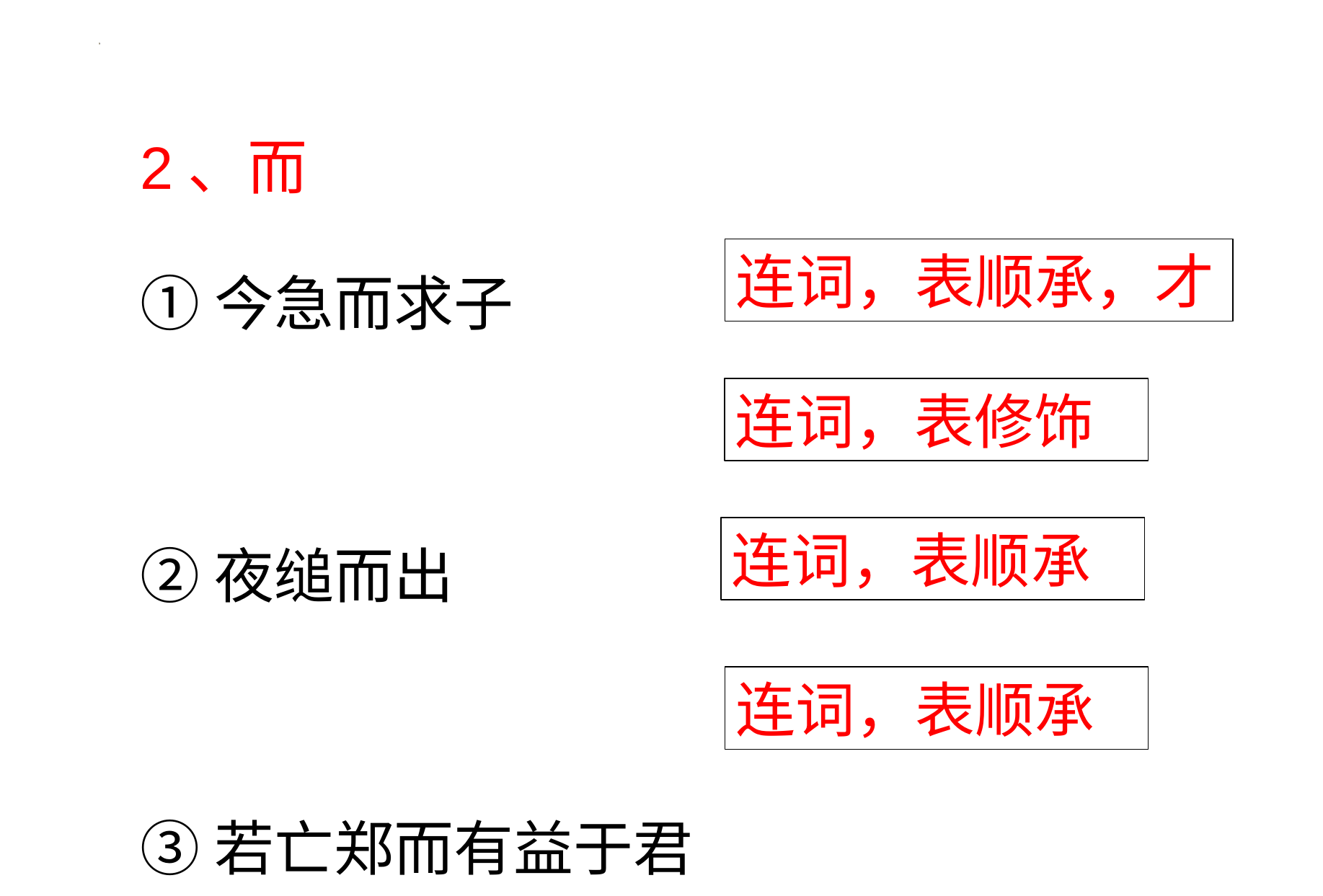

2、而
①今急而求子
②夜缒而出
③若亡郑而有益于君
④朝济而夕设版焉
连词，表顺承，才
连词，表修饰
连词，表顺承
连词，表顺承